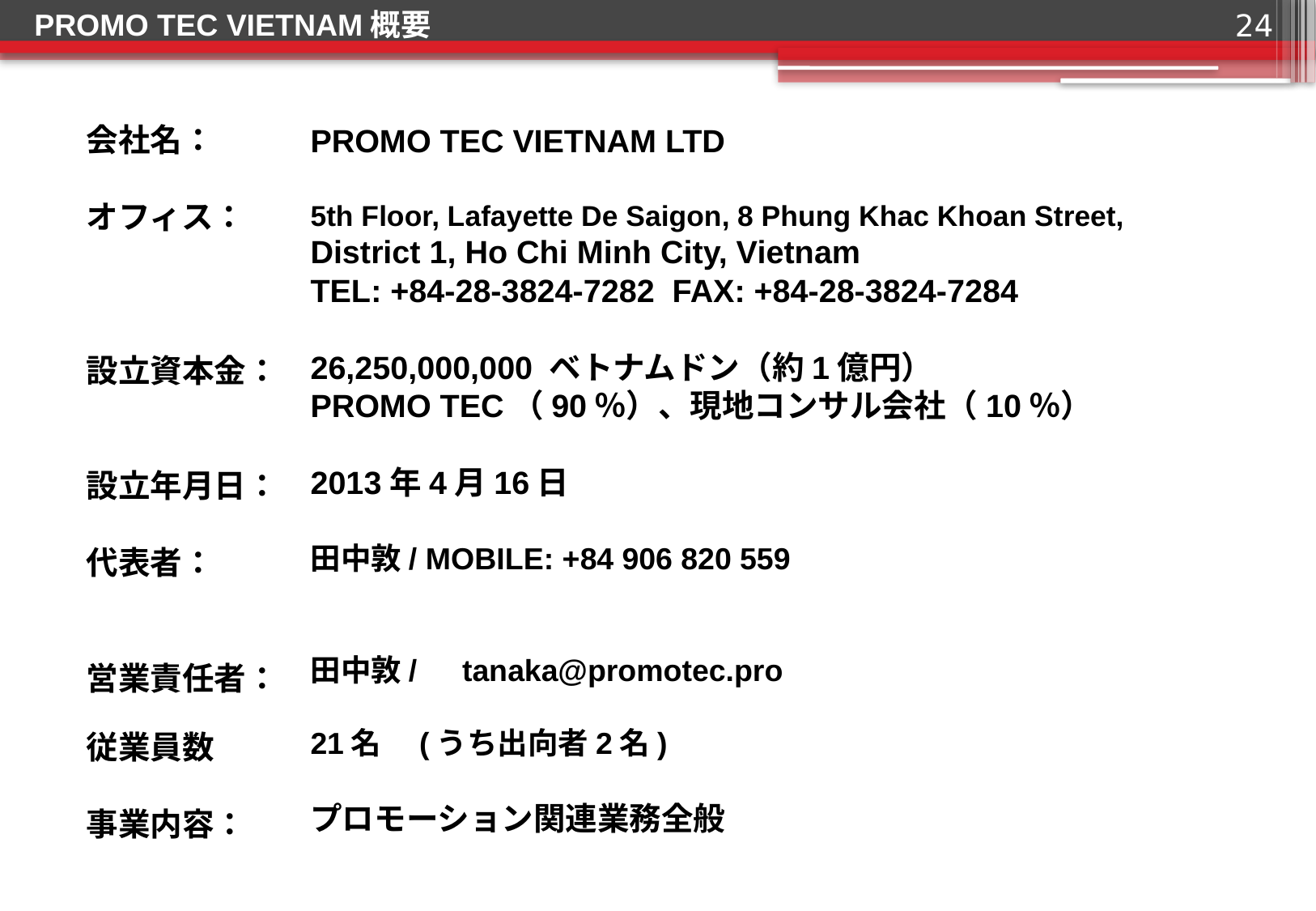

PROMO TEC VIETNAM概要
24
会社名：

オフィス：

設立資本金：

設立年月日：

代表者：

営業責任者：

従業員数

事業内容：
PROMO TEC VIETNAM LTD

5th Floor, Lafayette De Saigon, 8 Phung Khac Khoan Street,
District 1, Ho Chi Minh City, Vietnam
TEL: +84-28-3824-7282  FAX: +84-28-3824-7284

26,250,000,000 ベトナムドン（約1億円）
PROMO TEC（90％）、現地コンサル会社（10％）

2013年4月16日

田中敦/ MOBILE: +84 906 820 559

田中敦/　tanaka@promotec.pro

21名　(うち出向者2名)

プロモーション関連業務全般